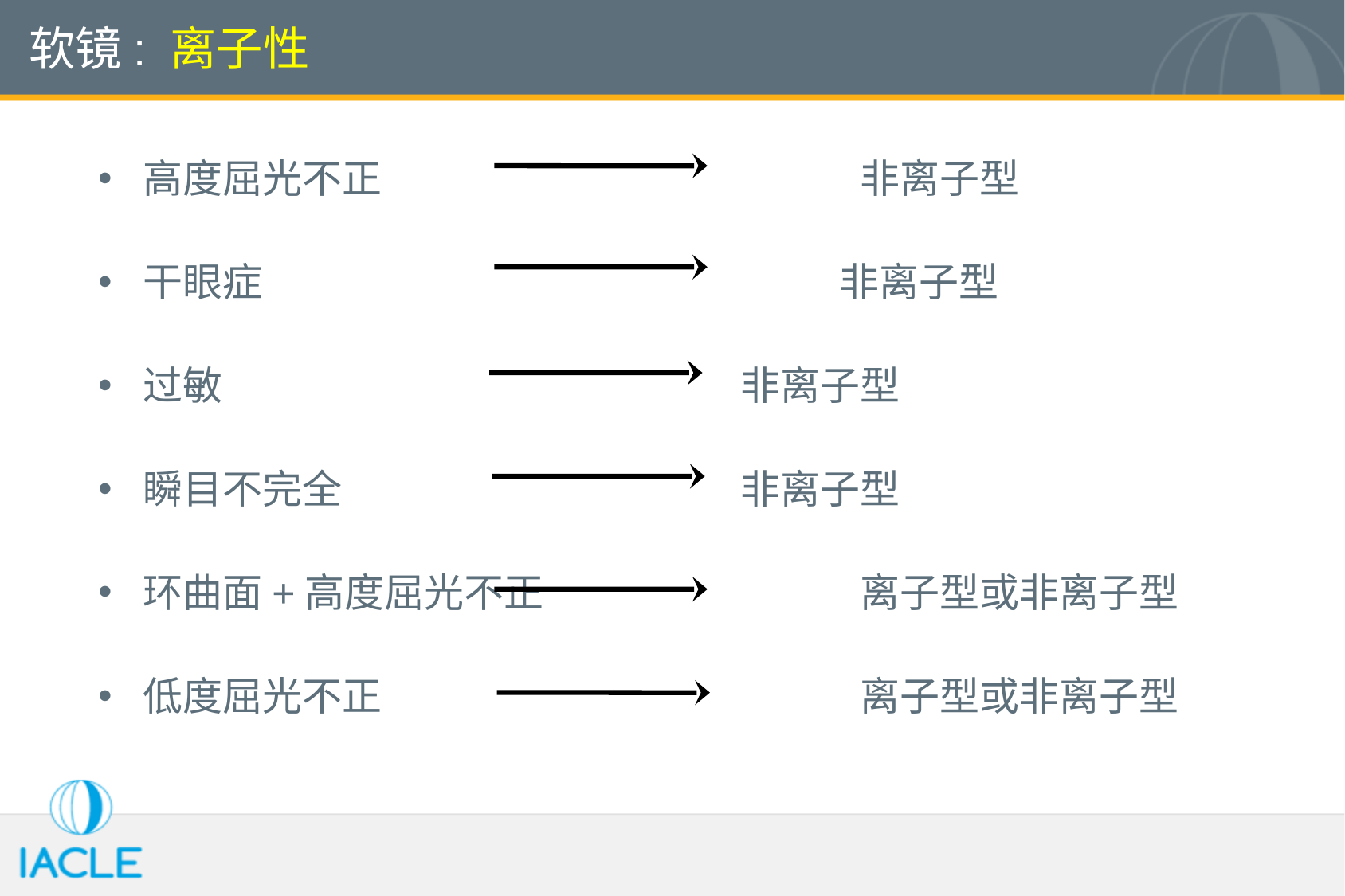

# 软镜: 离子性
高度屈光不正				非离子型
干眼症				           非离子型
过敏					非离子型
瞬目不完全				非离子型
环曲面+高度屈光不正			离子型或非离子型
低度屈光不正				离子型或非离子型